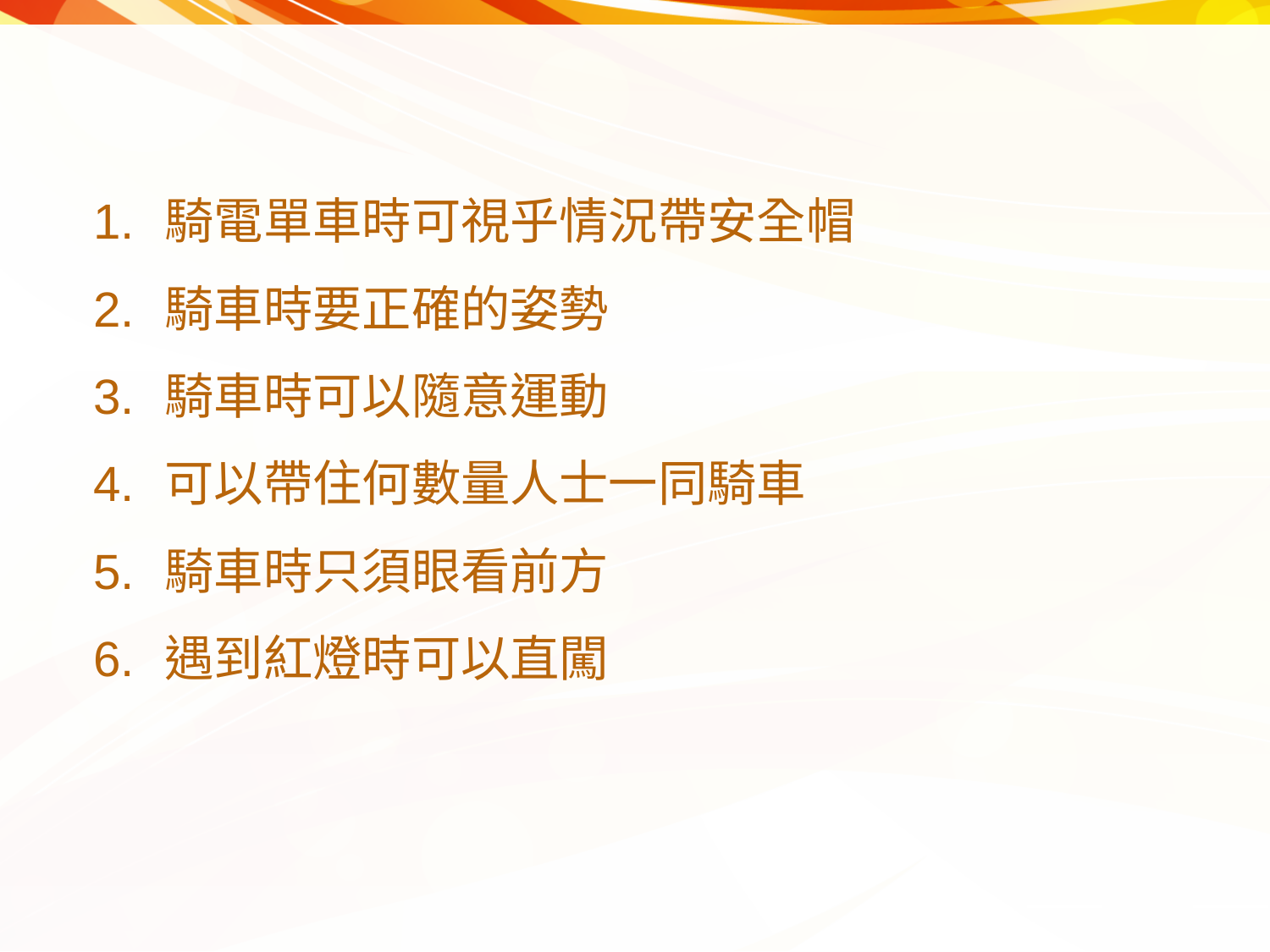

#
騎電單車時可視乎情況帶安全帽
騎車時要正確的姿勢
騎車時可以隨意運動
可以帶住何數量人士一同騎車
騎車時只須眼看前方
遇到紅燈時可以直闖